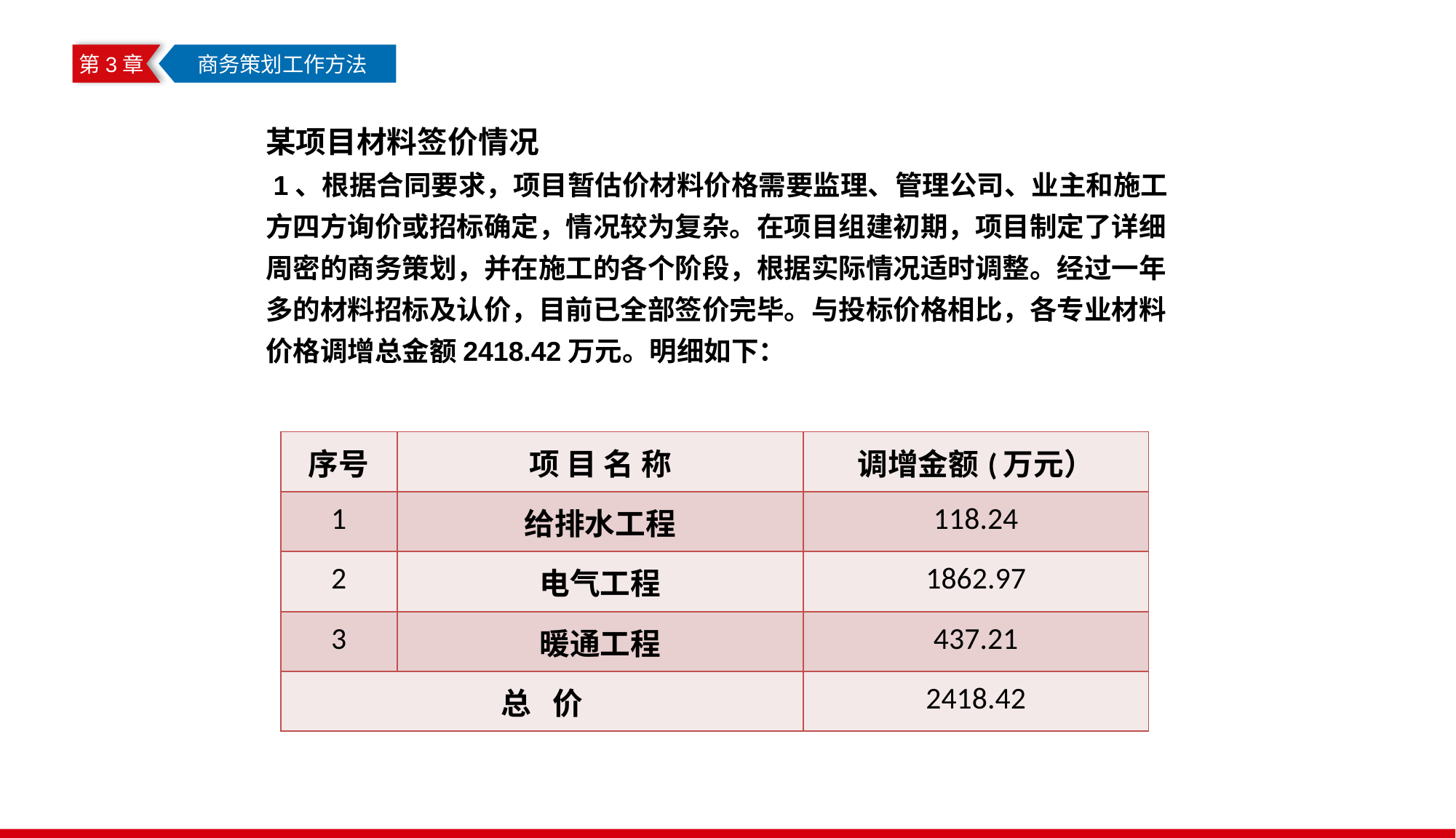

第3章
    商务策划工作方法
某项目材料签价情况
 1、根据合同要求，项目暂估价材料价格需要监理、管理公司、业主和施工
方四方询价或招标确定，情况较为复杂。在项目组建初期，项目制定了详细
周密的商务策划，并在施工的各个阶段，根据实际情况适时调整。经过一年
多的材料招标及认价，目前已全部签价完毕。与投标价格相比，各专业材料
价格调增总金额2418.42万元。明细如下：

| 序号 | 项 目 名 称 | 调增金额(万元） |
| --- | --- | --- |
| 1 | 给排水工程 | 118.24 |
| 2 | 电气工程 | 1862.97 |
| 3 | 暖通工程 | 437.21 |
| 总 价 |  | 2418.42 |